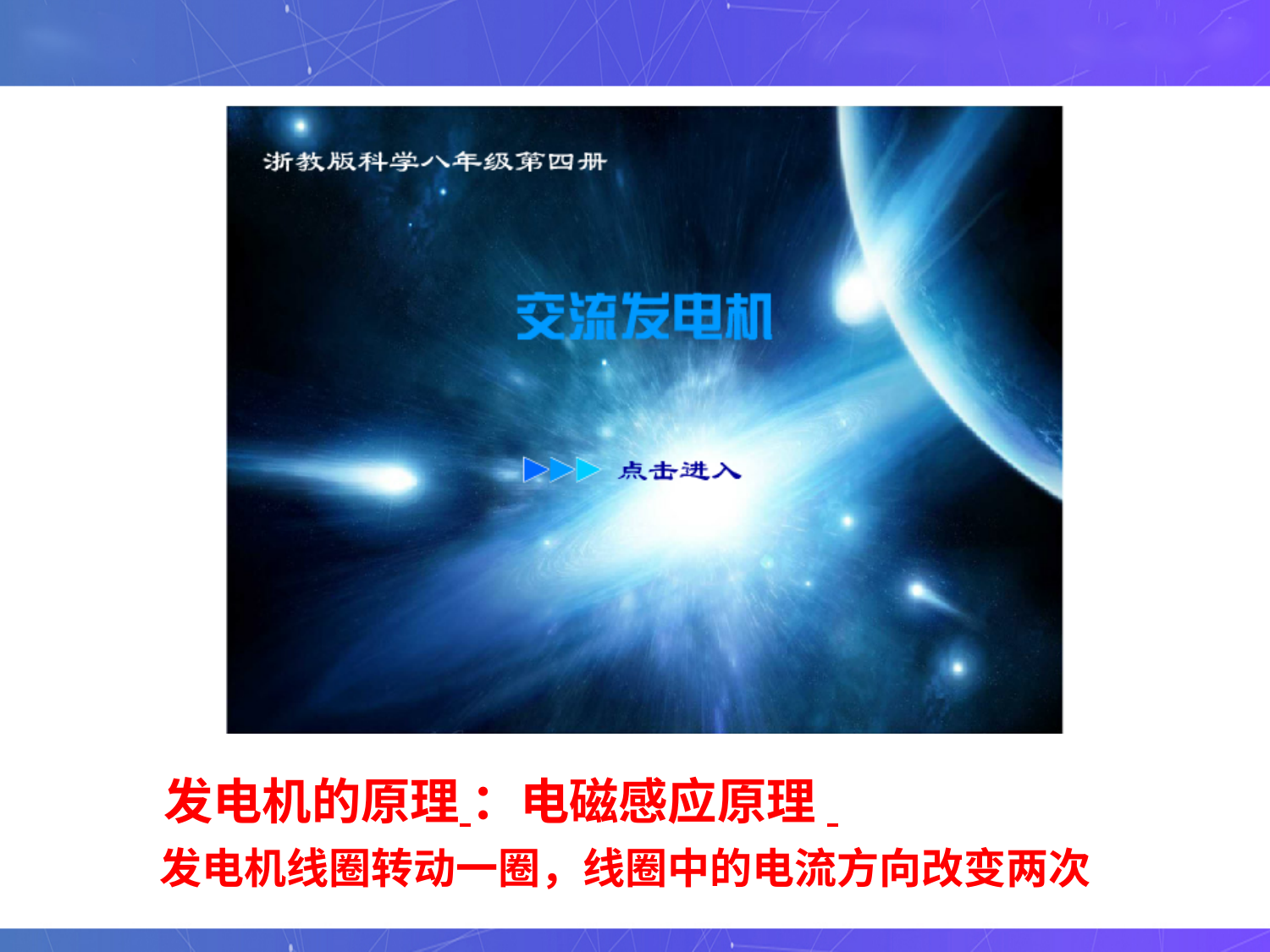

发电机的原理 ：电磁感应原理
发电机线圈转动一圈，线圈中的电流方向改变两次